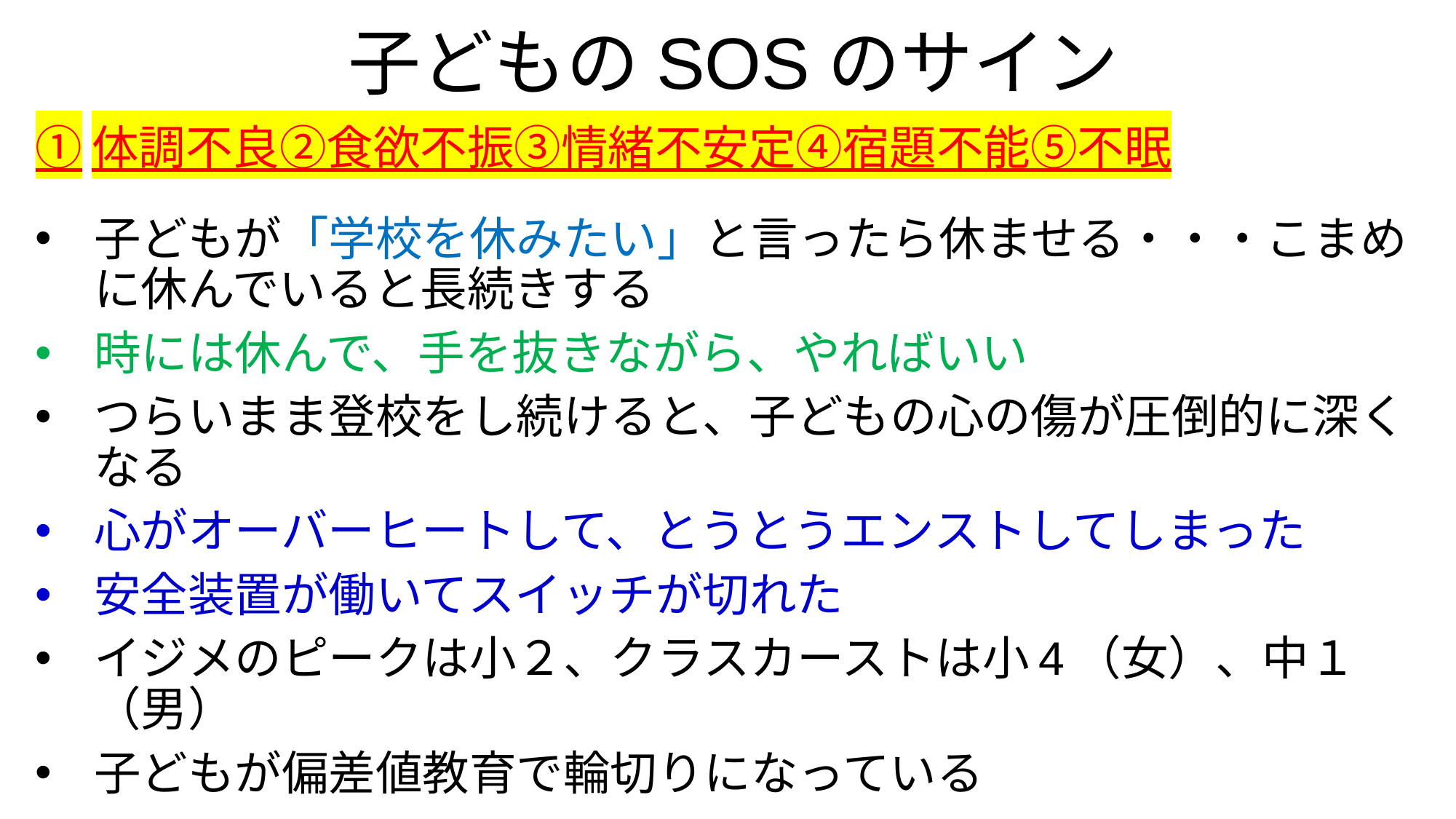

# 子どものSOSのサイン
①体調不良②食欲不振③情緒不安定④宿題不能⑤不眠

子どもが「学校を休みたい」と言ったら休ませる・・・こまめに休んでいると長続きする
時には休んで、手を抜きながら、やればいい
つらいまま登校をし続けると、子どもの心の傷が圧倒的に深くなる
心がオーバーヒートして、とうとうエンストしてしまった
安全装置が働いてスイッチが切れた
イジメのピークは小２、クラスカーストは小4（女）、中１（男）
子どもが偏差値教育で輪切りになっている